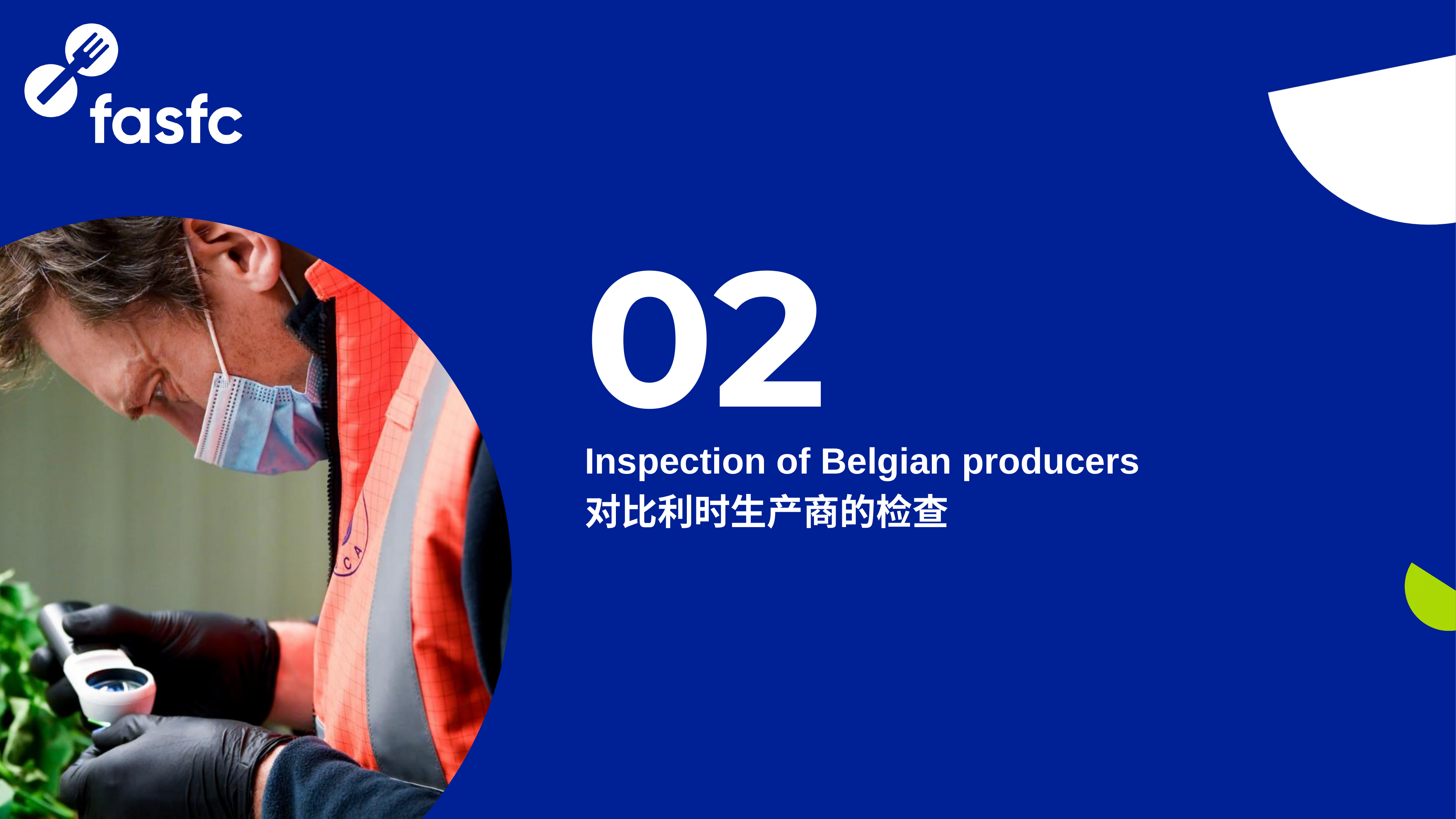

# 02
Inspection of Belgian producers
对比利时生产商的检查